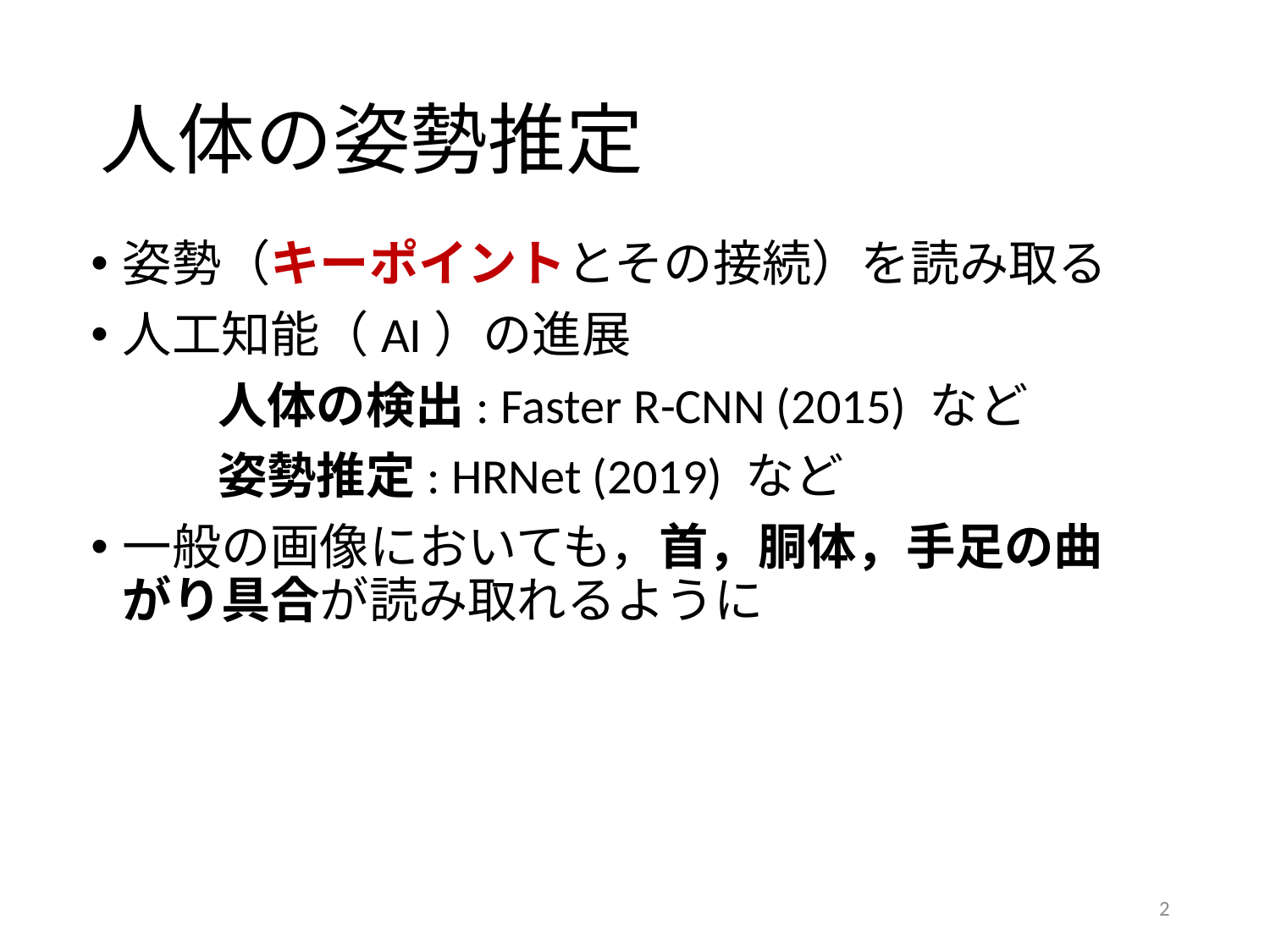

# 人体の姿勢推定
姿勢（キーポイントとその接続）を読み取る
人工知能（AI）の進展
	人体の検出: Faster R-CNN (2015) など
	姿勢推定: HRNet (2019) など
一般の画像においても，首，胴体，手足の曲がり具合が読み取れるように
2